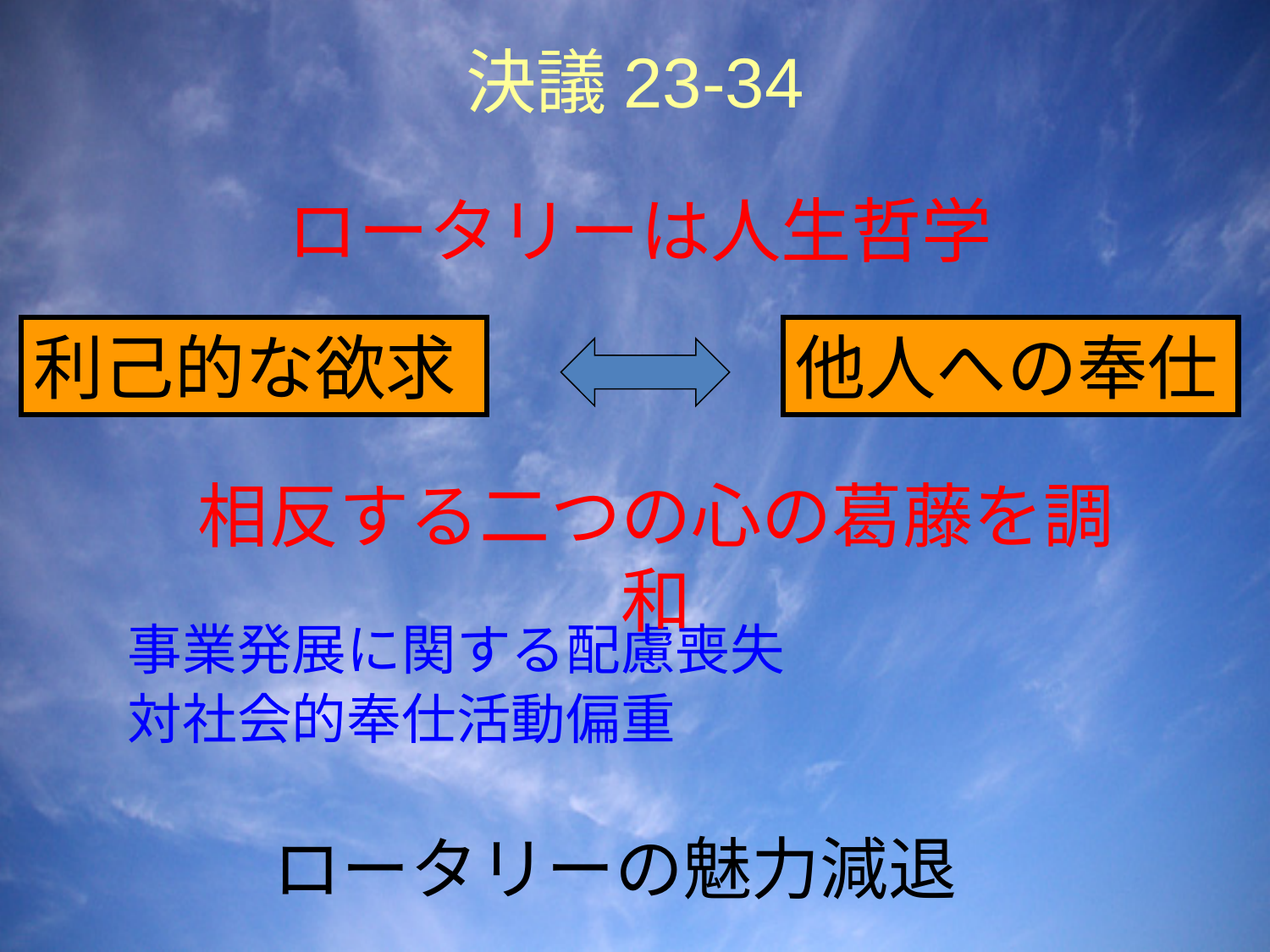

# 決議23-34
ロータリーは人生哲学
利己的な欲求
他人への奉仕

相反する二つの心の葛藤を調和
事業発展に関する配慮喪失
対社会的奉仕活動偏重

ロータリーの魅力減退